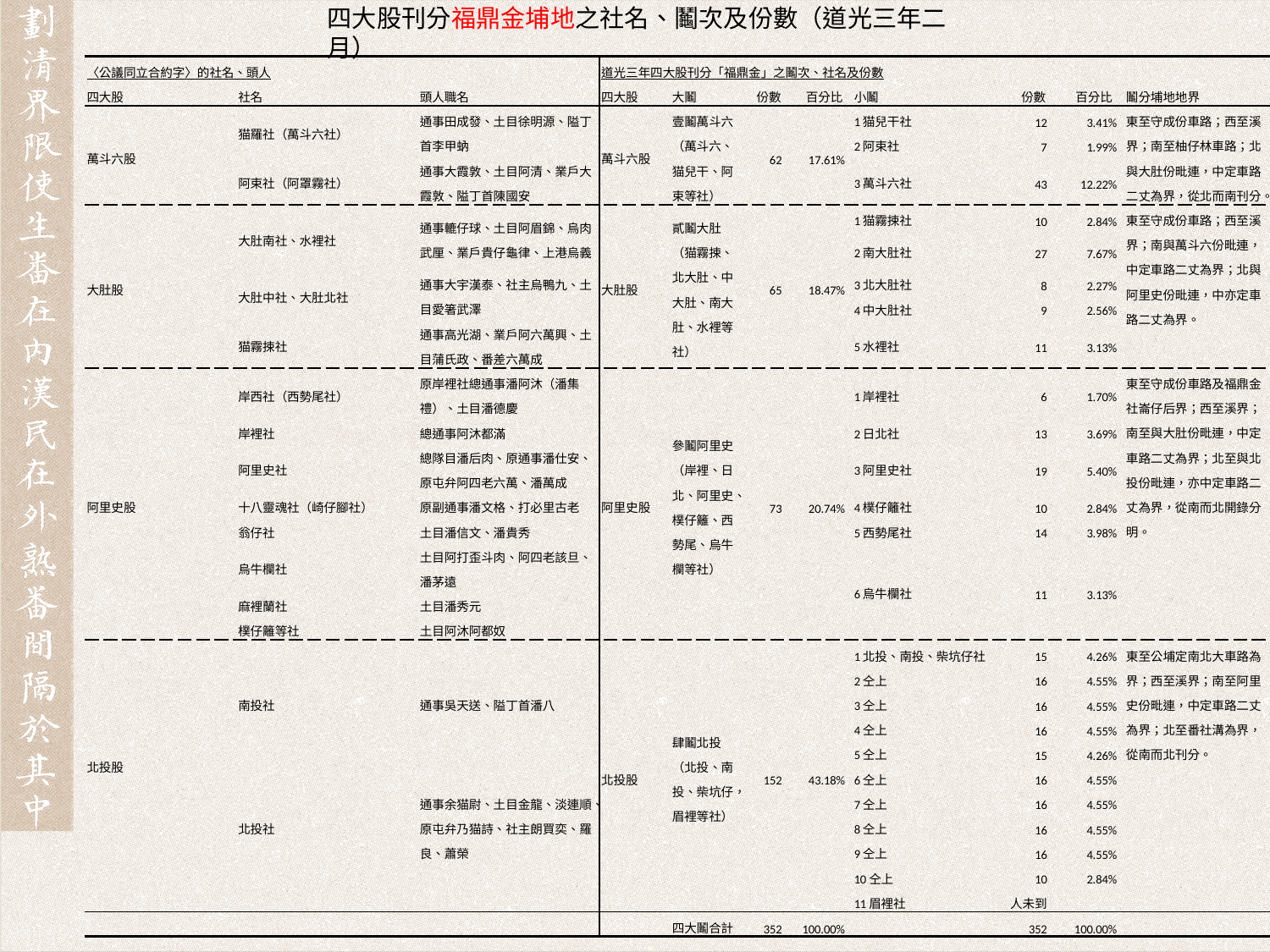

四大股刊分福鼎金埔地之社名、鬮次及份數（道光三年二月）
| 〈公議同立合約字〉的社名、頭人 |  |  | 道光三年四大股刊分「福鼎金」之鬮次、社名及份數 |  |  |  |  |  |  |  |
| --- | --- | --- | --- | --- | --- | --- | --- | --- | --- | --- |
| 四大股 | 社名 | 頭人職名 | 四大股 | 大鬮 | 份數 | 百分比 | 小鬮 | 份數 | 百分比 | 鬮分埔地地界 |
| 萬斗六股 | 猫羅社（萬斗六社） | 通事田成發、土目徐明源、隘丁首李甲蚋 | 萬斗六股 | 壹鬮萬斗六（萬斗六、猫兒干、阿束等社） | 62 | 17.61% | 1猫兒干社 | 12 | 3.41% | 東至守成份車路；西至溪界；南至柚仔林車路；北與大肚份毗連，中定車路二丈為界，從北而南刊分。 |
|  |  |  |  |  |  |  | 2阿束社 | 7 | 1.99% |  |
|  | 阿束社（阿罩霧社） | 通事大霞敦、土目阿清、業戶大霞敦、隘丁首陳國安 |  |  |  |  | 3萬斗六社 | 43 | 12.22% |  |
| 大肚股 | 大肚南社、水裡社 | 通事轆仔球、土目阿眉錦、烏肉武厘、業戶貴仔龜律、上港烏義 | 大肚股 | 貳鬮大肚（猫霧捒、北大肚、中大肚、南大肚、水裡等社） | 65 | 18.47% | 1猫霧捒社 | 10 | 2.84% | 東至守成份車路；西至溪界；南與萬斗六份毗連，中定車路二丈為界；北與阿里史份毗連，中亦定車路二丈為界。 |
|  |  |  |  |  |  |  | 2南大肚社 | 27 | 7.67% |  |
|  | 大肚中社、大肚北社 | 通事大宇漢泰、社主烏鴨九、土目愛箸武澤 |  |  |  |  | 3北大肚社 | 8 | 2.27% |  |
|  |  |  |  |  |  |  | 4中大肚社 | 9 | 2.56% |  |
|  | 猫霧捒社 | 通事高光湖、業戶阿六萬興、土目蒲氏政、番差六萬成 |  |  |  |  | 5水裡社 | 11 | 3.13% |  |
| 阿里史股 | 岸西社（西勢尾社） | 原岸裡社總通事潘阿沐（潘集禮）、土目潘德慶 | 阿里史股 | 參鬮阿里史（岸裡、日北、阿里史、樸仔籬、西勢尾、烏牛欄等社） | 73 | 20.74% | 1岸裡社 | 6 | 1.70% | 東至守成份車路及福鼎金社崙仔后界；西至溪界；南至與大肚份毗連，中定車路二丈為界；北至與北投份毗連，亦中定車路二丈為界，從南而北開錄分明。 |
|  | 岸裡社 | 總通事阿沐都滿 |  |  |  |  | 2日北社 | 13 | 3.69% |  |
|  | 阿里史社 | 總隊目潘后肉、原通事潘仕安、原屯弁阿四老六萬、潘萬成 |  |  |  |  | 3阿里史社 | 19 | 5.40% |  |
|  | 十八靈魂社（崎仔腳社） | 原副通事潘文格、打必里古老 |  |  |  |  | 4樸仔籬社 | 10 | 2.84% |  |
|  | 翁仔社 | 土目潘信文、潘貴秀 |  |  |  |  | 5西勢尾社 | 14 | 3.98% |  |
|  | 烏牛欄社 | 土目阿打歪斗肉、阿四老該旦、潘茅遠 |  |  |  |  | 6烏牛欄社 | 11 | 3.13% |  |
|  | 麻裡蘭社 | 土目潘秀元 |  |  |  |  |  |  |  |  |
|  | 樸仔籬等社 | 土目阿沐阿都奴 |  |  |  |  |  |  |  |  |
| 北投股 | 南投社 | 通事吳天送、隘丁首潘八 | 北投股 | 肆鬮北投（北投、南投、柴坑仔，眉裡等社） | 152 | 43.18% | 1北投、南投、柴坑仔社 | 15 | 4.26% | 東至公埔定南北大車路為界；西至溪界；南至阿里史份毗連，中定車路二丈為界；北至番社溝為界，從南而北刊分。 |
|  |  |  |  |  |  |  | 2仝上 | 16 | 4.55% |  |
|  |  |  |  |  |  |  | 3仝上 | 16 | 4.55% |  |
|  |  |  |  |  |  |  | 4仝上 | 16 | 4.55% |  |
|  |  |  |  |  |  |  | 5仝上 | 15 | 4.26% |  |
|  | 北投社 | 通事余猫尉、土目金龍、淡連順、原屯弁乃猫詩、社主朗買奕、羅良、蕭榮 |  |  |  |  | 6仝上 | 16 | 4.55% |  |
|  |  |  |  |  |  |  | 7仝上 | 16 | 4.55% |  |
|  |  |  |  |  |  |  | 8仝上 | 16 | 4.55% |  |
|  |  |  |  |  |  |  | 9仝上 | 16 | 4.55% |  |
|  |  |  |  |  |  |  | 10仝上 | 10 | 2.84% |  |
|  |  |  |  |  |  |  | 11眉裡社 | 人未到 |  |  |
|  |  |  |  | 四大鬮合計 | 352 | 100.00% |  | 352 | 100.00% |  |